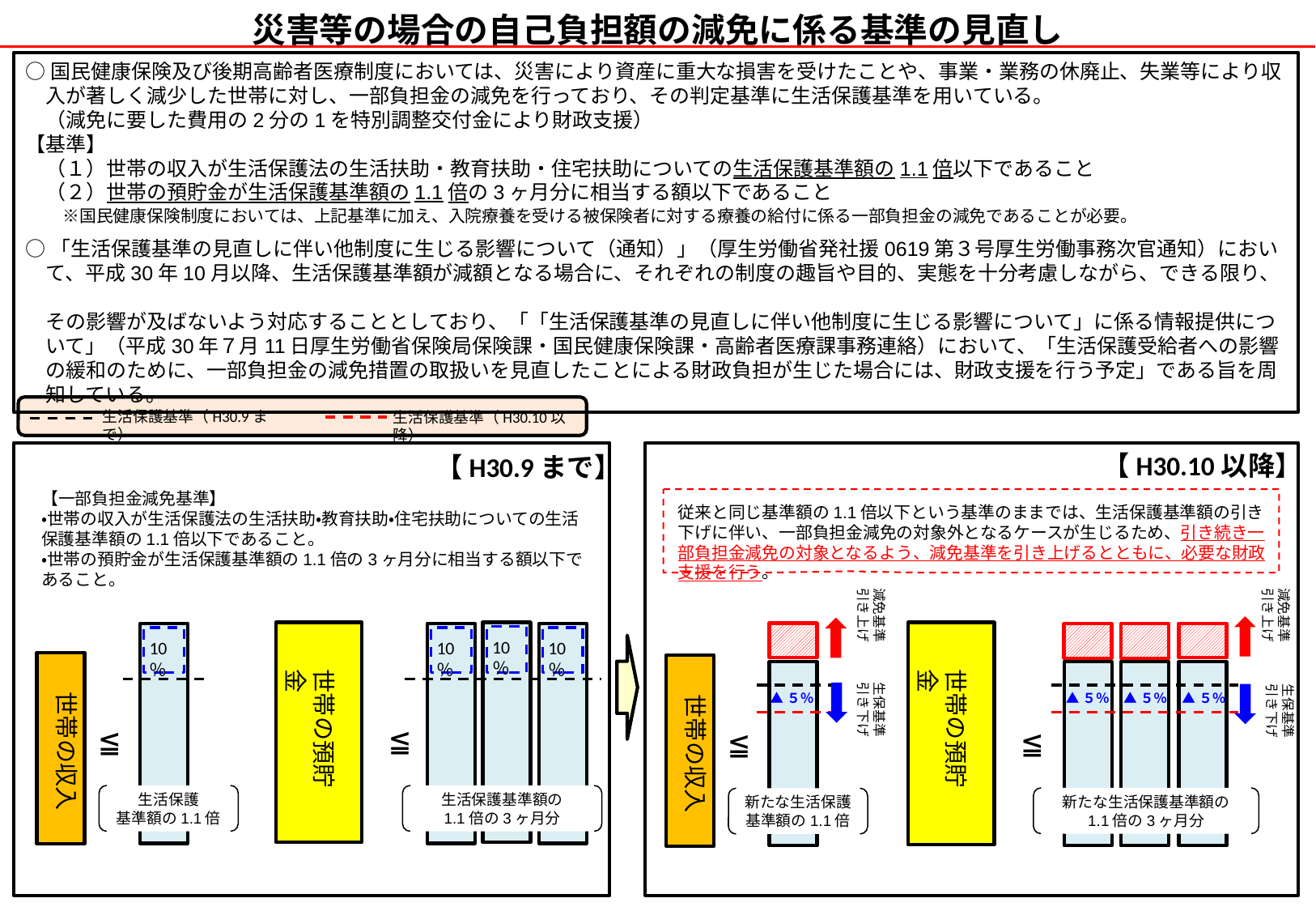

災害等の場合の自己負担額の減免に係る基準の見直し
○国民健康保険及び後期高齢者医療制度においては、災害により資産に重大な損害を受けたことや、事業・業務の休廃止、失業等により収
　入が著しく減少した世帯に対し、一部負担金の減免を行っており、その判定基準に生活保護基準を用いている。
　（減免に要した費用の2分の1を特別調整交付金により財政支援）
【基準】
　（１）世帯の収入が生活保護法の生活扶助・教育扶助・住宅扶助についての生活保護基準額の1.1倍以下であること
　（２）世帯の預貯金が生活保護基準額の1.1倍の3ヶ月分に相当する額以下であること
　　※国民健康保険制度においては、上記基準に加え、入院療養を受ける被保険者に対する療養の給付に係る一部負担金の減免であることが必要。

○「生活保護基準の見直しに伴い他制度に生じる影響について（通知）」（厚生労働省発社援0619第３号厚生労働事務次官通知）におい
　て、平成30年10月以降、生活保護基準額が減額となる場合に、それぞれの制度の趣旨や目的、実態を十分考慮しながら、できる限り、
　その影響が及ばないよう対応することとしており、「「生活保護基準の見直しに伴い他制度に生じる影響について」に係る情報提供につ
　いて」（平成30年７月11日厚生労働省保険局保険課・国民健康保険課・高齢者医療課事務連絡）において、「生活保護受給者への影響
　の緩和のために、一部負担金の減免措置の取扱いを見直したことによる財政負担が生じた場合には、財政支援を行う予定」である旨を周
　知している。

生活保護基準（H30.9まで）
生活保護基準（H30.10以降）

【H30.10以降】
【H30.9まで】
【一部負担金減免基準】
・世帯の収入が生活保護法の生活扶助・教育扶助・住宅扶助についての生活保護基準額の1.1倍以下であること。
・世帯の預貯金が生活保護基準額の1.1倍の3ヶ月分に相当する額以下であること。

従来と同じ基準額の1.1倍以下という基準のままでは、生活保護基準額の引き下げに伴い、一部負担金減免の対象外となるケースが生じるため、引き続き一部負担金減免の対象となるよう、減免基準を引き上げるとともに、必要な財政支援を行う。
減免基準
引き上げ
減免基準
引き上げ

10％
10％
10％
10％

世帯の預貯金
世帯の預貯金

生保基準
引き下げ
生保基準
引き下げ
世帯の収入

世帯の収入
▲５％

▲５％
▲５％
▲５％
≦
≦
≦
≦
生活保護
基準額の1.1倍
生活保護基準額の
1.1倍の3ヶ月分
新たな生活保護基準額の
1.1倍の3ヶ月分
新たな生活保護
基準額の1.1倍